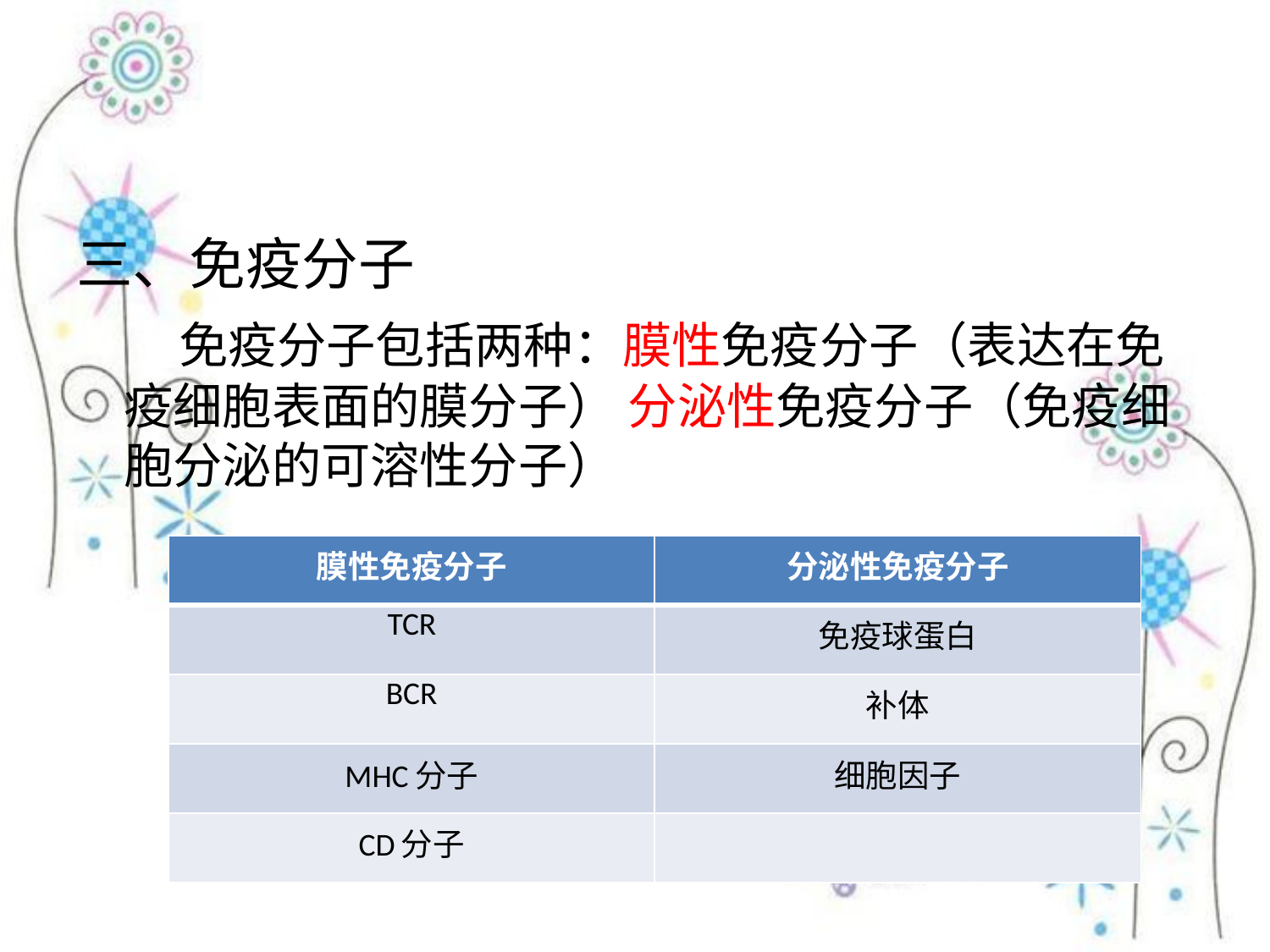

#
三、免疫分子
       免疫分子包括两种：膜性免疫分子（表达在免疫细胞表面的膜分子） 分泌性免疫分子（免疫细胞分泌的可溶性分子）

| 膜性免疫分子 | 分泌性免疫分子 |
| --- | --- |
| TCR | 免疫球蛋白 |
| BCR | 补体 |
| MHC分子 | 细胞因子 |
| CD分子 |  |